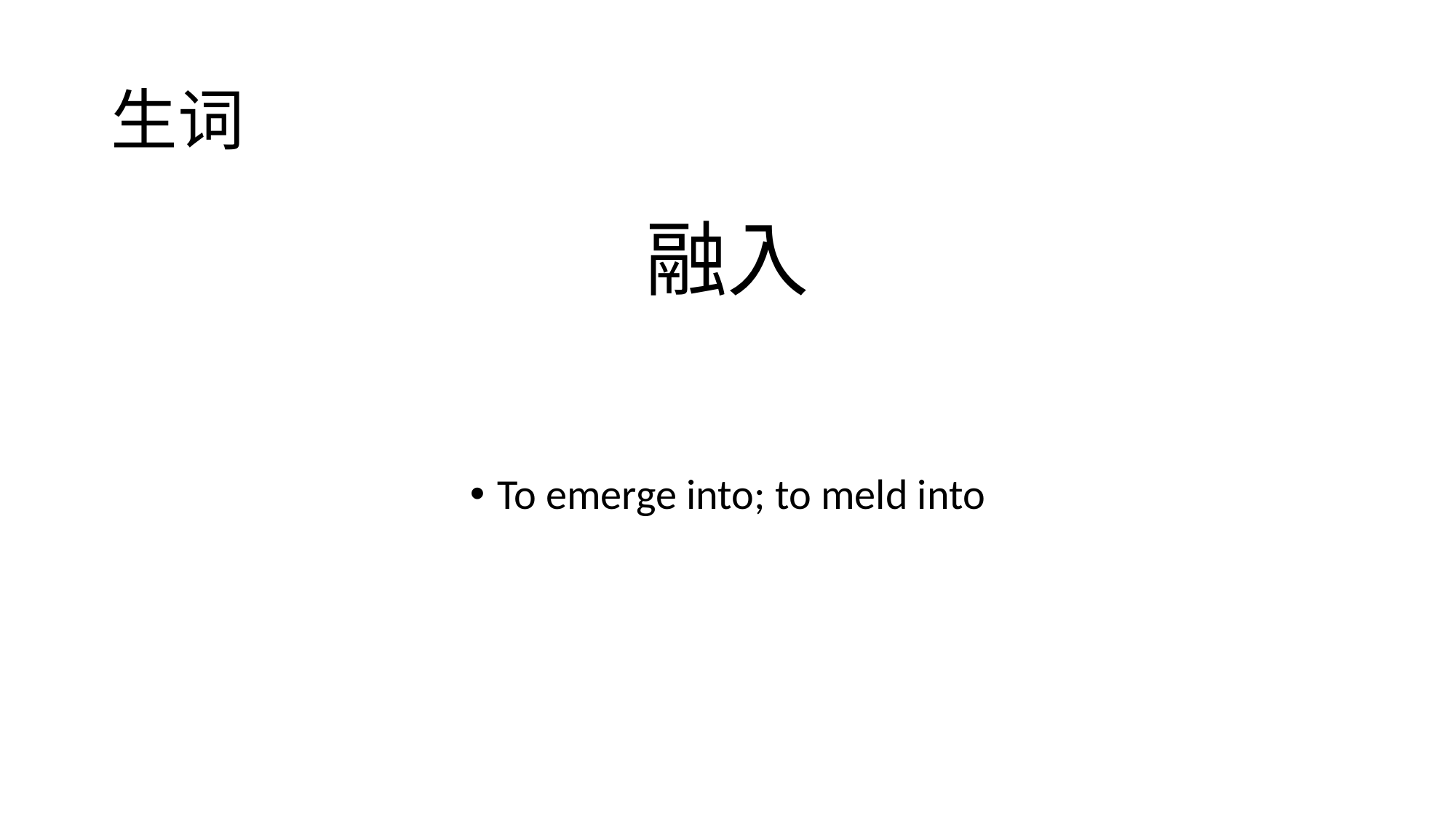

# 生词
融入

To emerge into; to meld into